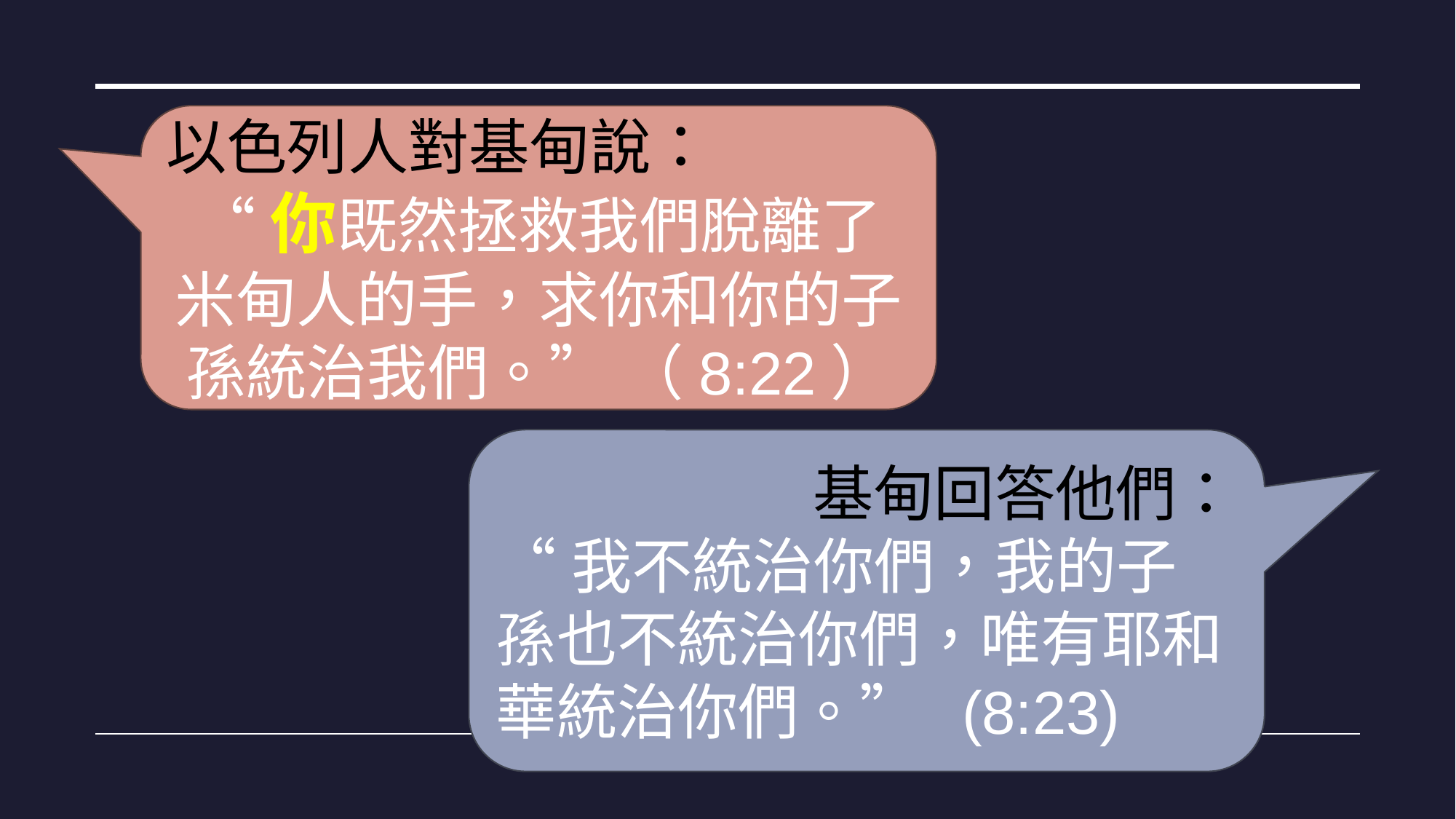

以色列人對基甸說：
“你既然拯救我們脫離了米甸人的手，求你和你的子孫統治我們。” （8:22）
基甸回答他們：
“我不統治你們，我的子孫也不統治你們，唯有耶和華統治你們。”  (8:23)